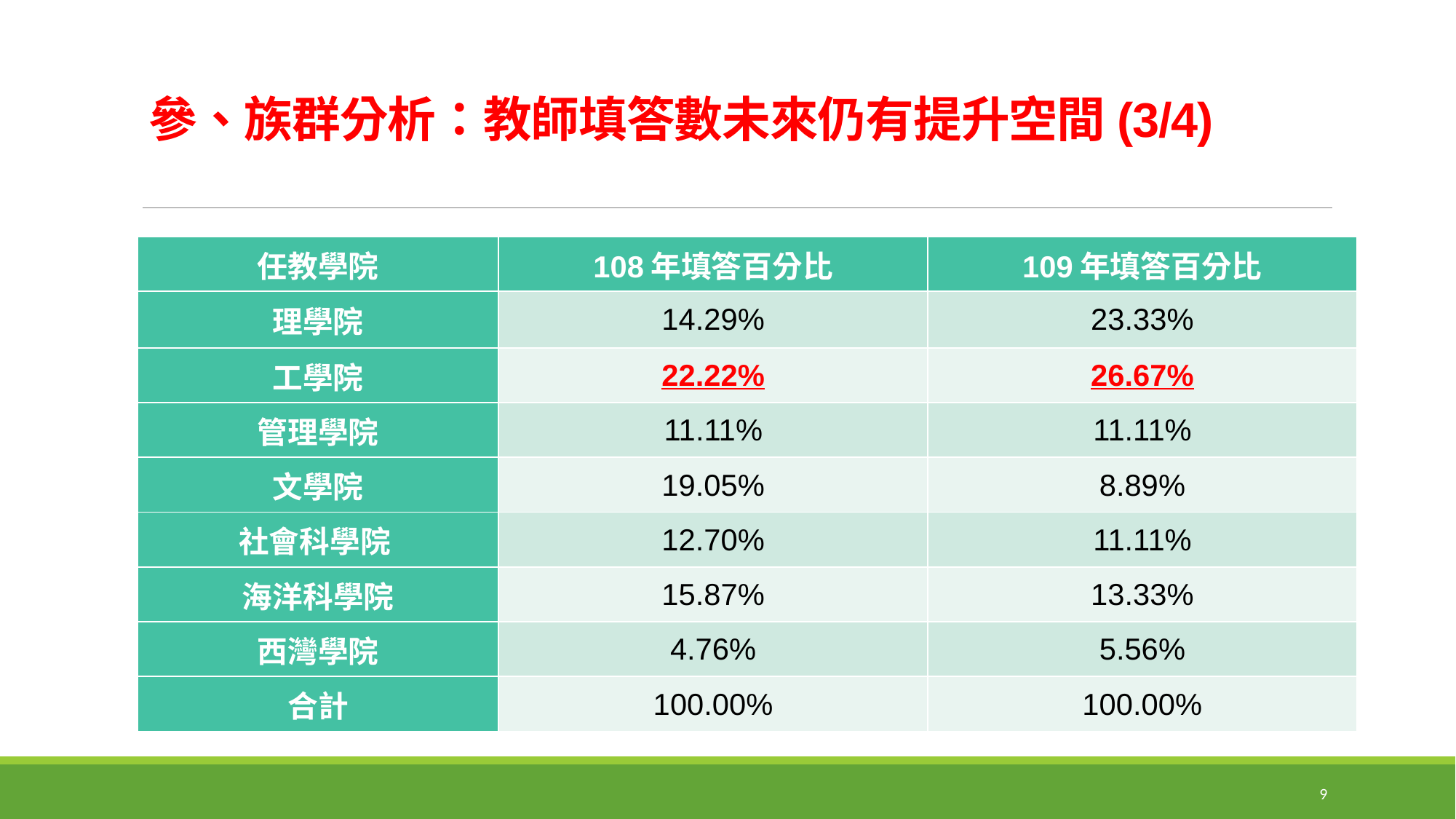

# 參、族群分析：教師填答數未來仍有提升空間(3/4)
| 任教學院 | 108年填答百分比 | 109年填答百分比 |
| --- | --- | --- |
| 理學院 | 14.29% | 23.33% |
| 工學院 | 22.22% | 26.67% |
| 管理學院 | 11.11% | 11.11% |
| 文學院 | 19.05% | 8.89% |
| 社會科學院 | 12.70% | 11.11% |
| 海洋科學院 | 15.87% | 13.33% |
| 西灣學院 | 4.76% | 5.56% |
| 合計 | 100.00% | 100.00% |
9